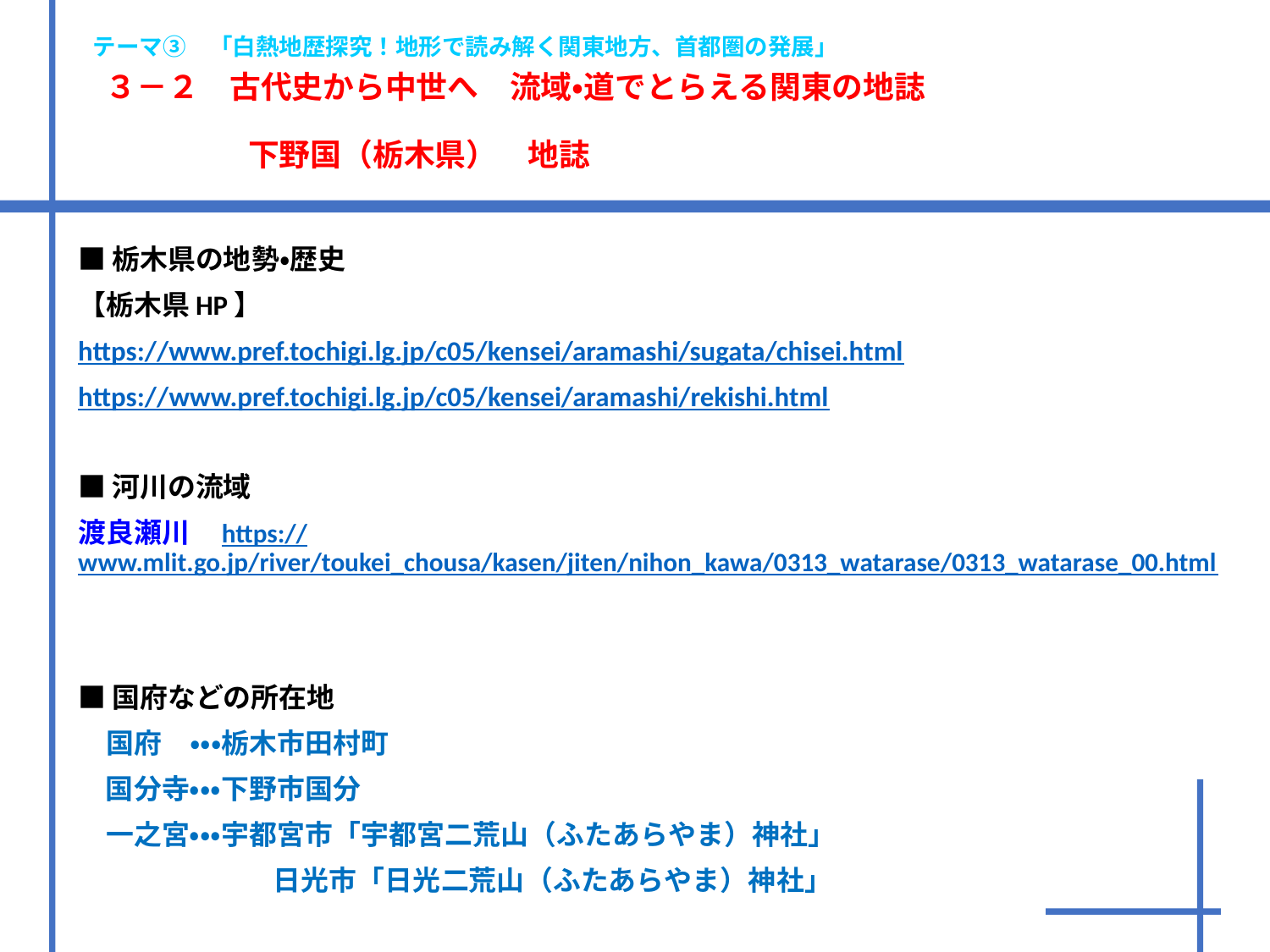

テーマ③　「白熱地歴探究！地形で読み解く関東地方、首都圏の発展」

　３－２　古代史から中世へ　流域・道でとらえる関東の地誌

　　　　　下野国（栃木県）　地誌

■栃木県の地勢・歴史
【栃木県HP】
https://www.pref.tochigi.lg.jp/c05/kensei/aramashi/sugata/chisei.html
https://www.pref.tochigi.lg.jp/c05/kensei/aramashi/rekishi.html

■河川の流域
渡良瀬川　https://www.mlit.go.jp/river/toukei_chousa/kasen/jiten/nihon_kawa/0313_watarase/0313_watarase_00.html

■国府などの所在地
　国府　・・・栃木市田村町
　国分寺・・・下野市国分
　一之宮・・・宇都宮市「宇都宮二荒山（ふたあらやま）神社」
　　　　　　　日光市「日光二荒山（ふたあらやま）神社」